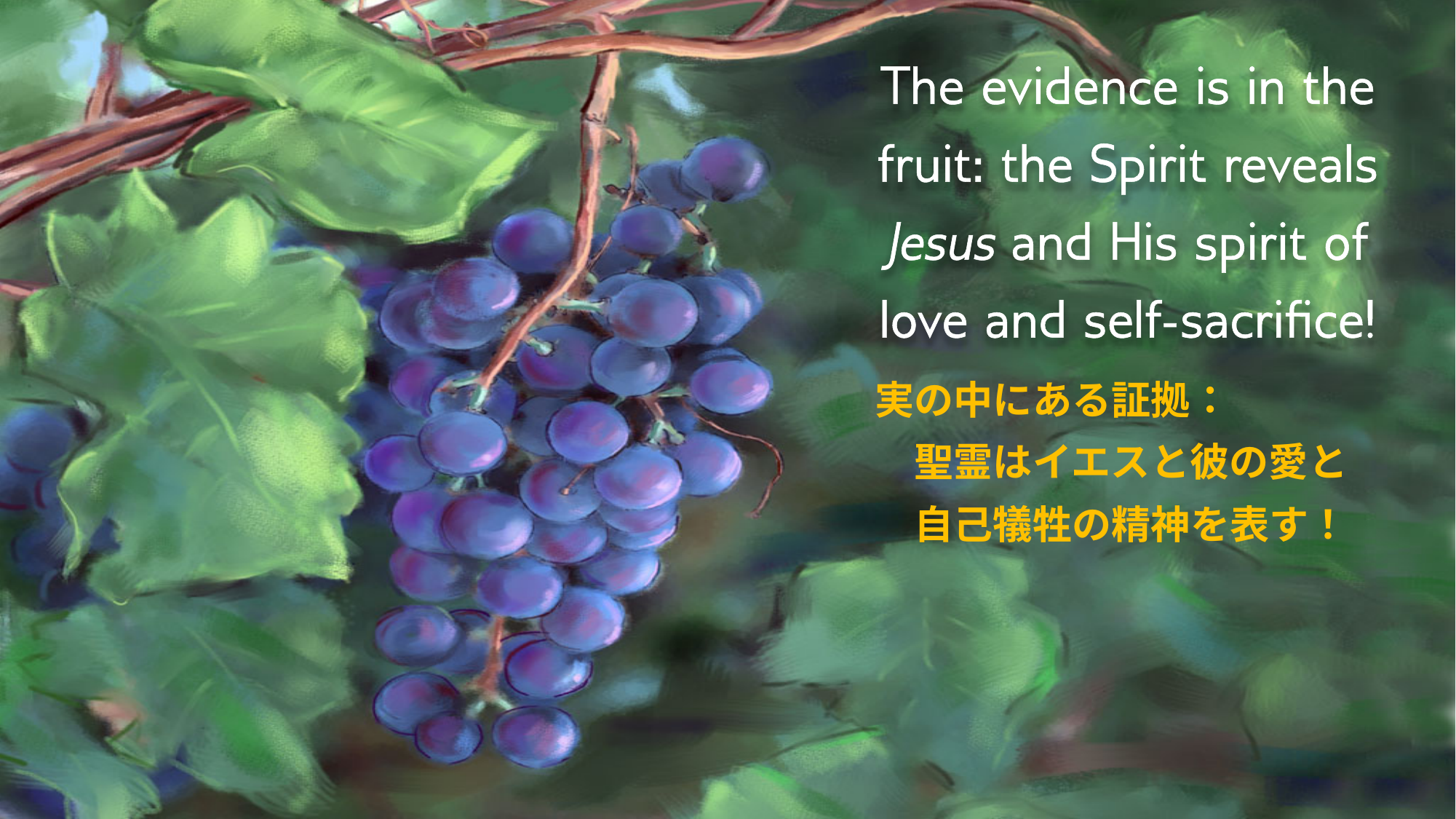

The evidence is in the fruit: the Spirit reveals Jesus and His spirit of love and self-sacrifice!

実の中にある証拠：
　聖霊はイエスと彼の愛と
　自己犠牲の精神を表す！